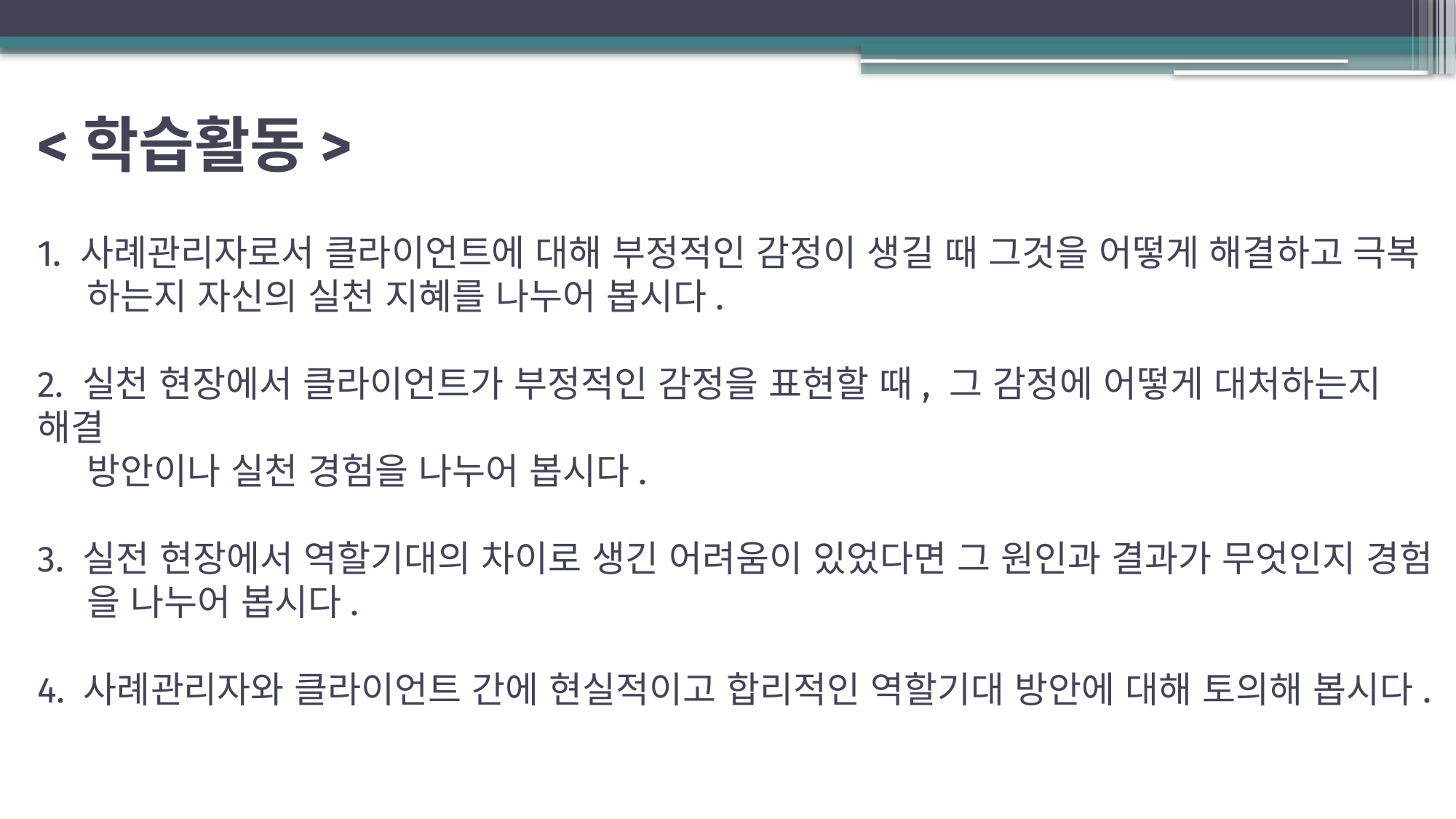

<학습활동>
1. 사례관리자로서 클라이언트에 대해 부정적인 감정이 생길 때 그것을 어떻게 해결하고 극복
    하는지 자신의 실천 지혜를 나누어 봅시다.

2. 실천 현장에서 클라이언트가 부정적인 감정을 표현할 때, 그 감정에 어떻게 대처하는지 해결
    방안이나 실천 경험을 나누어 봅시다.

3. 실전 현장에서 역할기대의 차이로 생긴 어려움이 있었다면 그 원인과 결과가 무엇인지 경험
    을 나누어 봅시다.

4. 사례관리자와 클라이언트 간에 현실적이고 합리적인 역할기대 방안에 대해 토의해 봅시다.